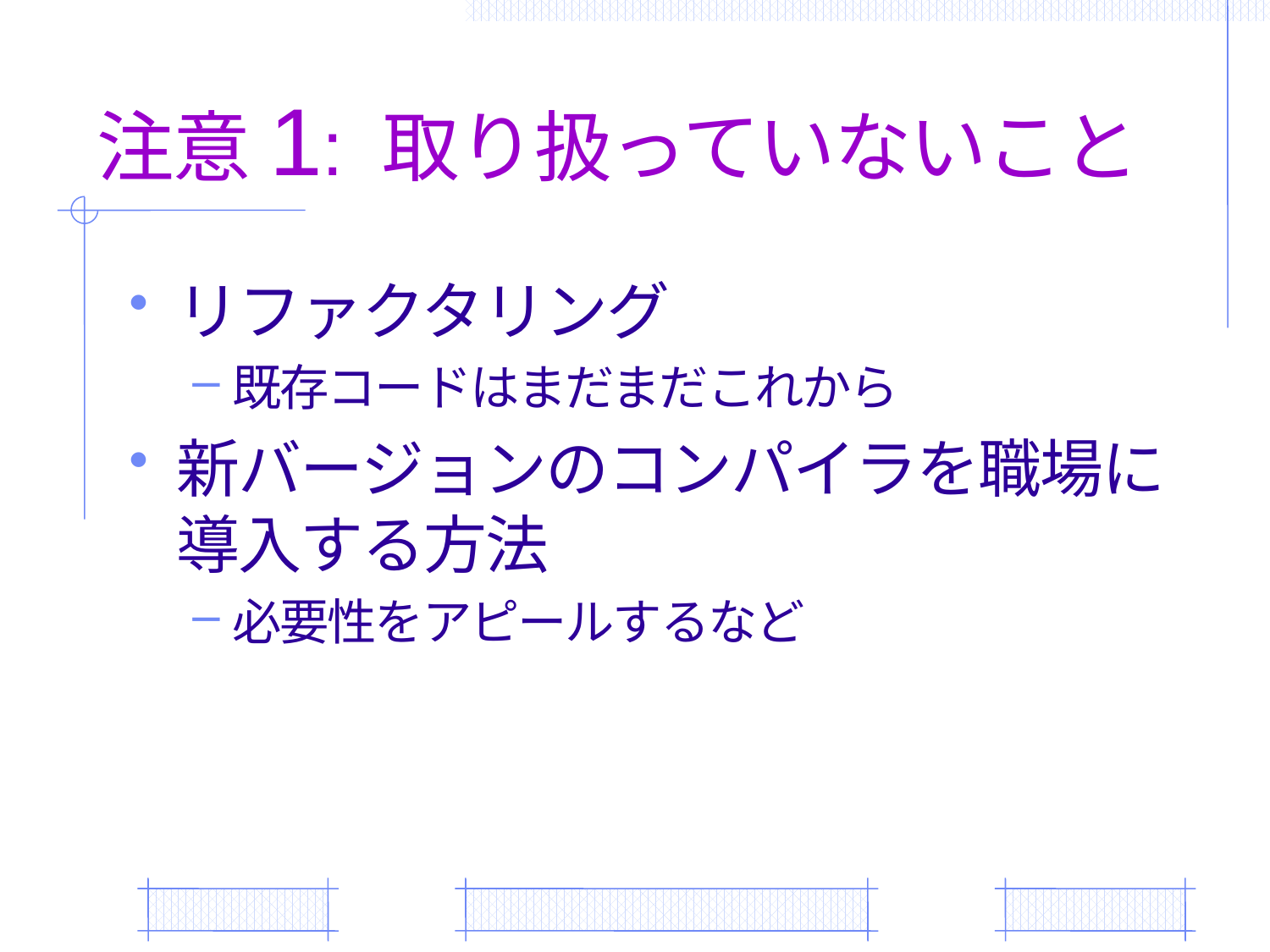

# 注意1: 取り扱っていないこと
リファクタリング
既存コードはまだまだこれから
新バージョンのコンパイラを職場に導入する方法
必要性をアピールするなど